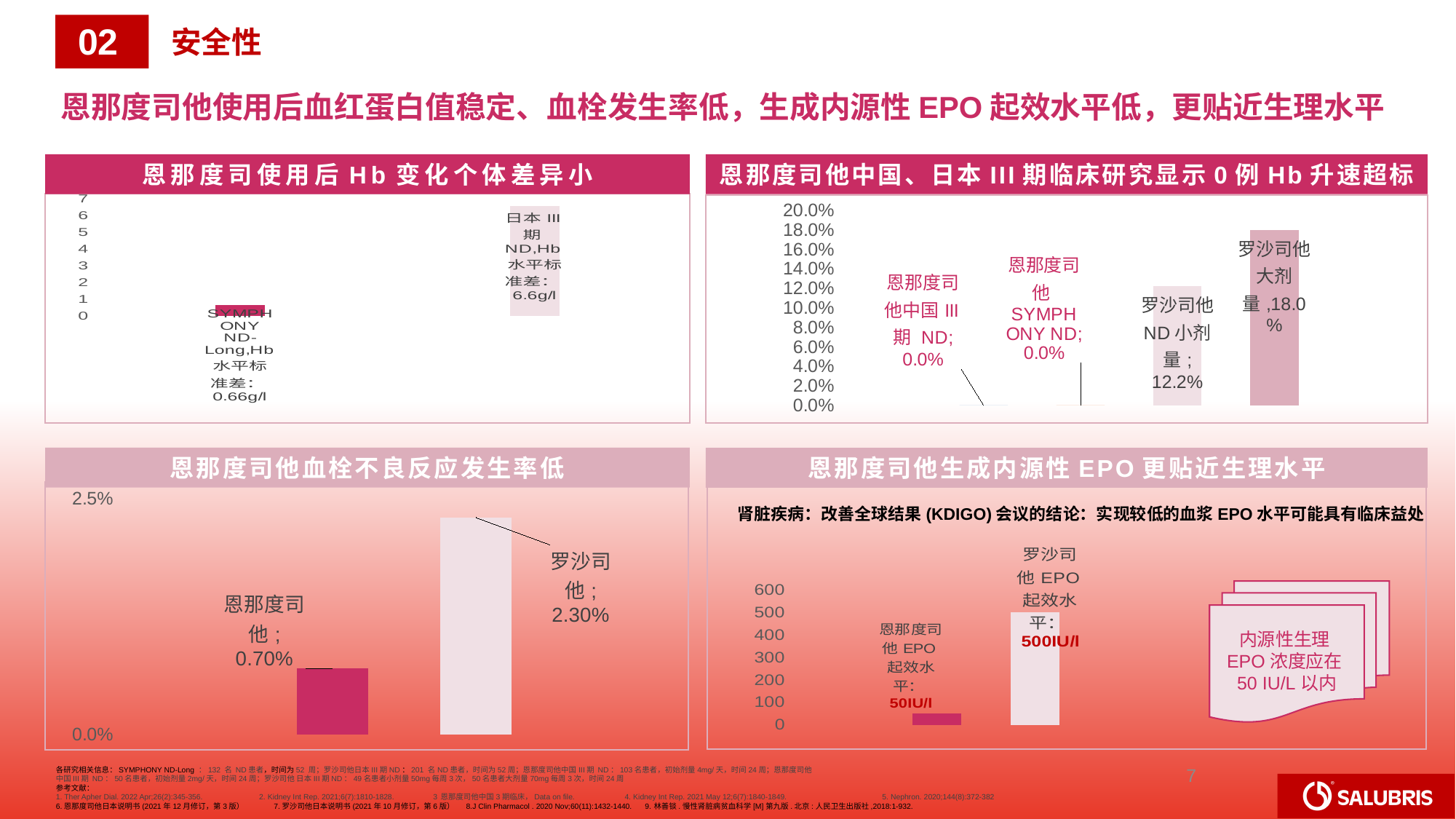

02

安全性
恩那度司他使用后血红蛋白值稳定、血栓发生率低，生成内源性EPO起效水平低，更贴近生理水平
恩那度司使用后Hb变化个体差异小

### Chart

| Category | 患者Hb标准差（g/l） |
|---|---|
| SYMPHONY ND-Long | 0.66 |
| 日本III期ND | 6.6 |
恩那度司他中国、日本III期临床研究显示0例Hb升速超标

### Chart

| Category | 恩那度司他中国III期 ND | 恩那度司他SYMPHONY ND | 罗沙司他 ND小剂量 | #REF! |
|---|---|---|---|---|
| 声速超标比例（(>5g/L/周或
>20g/L/4周) | 0.0 | 0.0 | 0.122 | 0.18 |
恩那度司他血栓不良反应发生率低

恩那度司他生成内源性EPO更贴近生理水平
肾脏疾病：改善全球结果(KDIGO)会议的结论：实现较低的血浆EPO水平可能具有临床益处

### Chart

| Category | 恩那度司他 | 罗沙司他 |  |
|---|---|---|---|
| EPO起效浓度（IU/L) | 50.0 | 500.0 | None |
内源性生理EPO浓度应在50 IU/L以内

### Chart

| Category | 恩那度司他 | 罗沙司他 |
|---|---|---|
| 血栓不良反应发生率 | 0.007 | 0.023 |
7
各研究相关信息：SYMPHONY ND-Long ：132 名 ND患者，时间为52 周；罗沙司他日本III期ND：201 名ND患者，时间为52周；恩那度司他中国III期 ND：103名患者，初始剂量4mg/天，时间24周；恩那度司他
中国III期 ND：50名患者，初始剂量2mg/天，时间24周；罗沙司他 日本III期ND：49名患者小剂量50mg每周3次，50名患者大剂量70mg每周3次，时间24周
参考文献：
1. Ther Apher Dial. 2022 Apr;26(2):345-356.                          2. Kidney Int Rep. 2021;6(7):1810-1828.                  3恩那度司他中国3期临床，Data on file.                       4. Kidney Int Rep. 2021 May 12;6(7):1840-1849.                                            5. Nephron. 2020;144(8):372-382
6.恩那度司他日本说明书(2021年12月修订，第3版）                 7.罗沙司他日本说明书(2021年10月修订，第6版）      8.J Clin Pharmacol . 2020 Nov;60(11):1432-1440.      9.林善锬.慢性肾脏病贫血科学[M]第九版.北京:人民卫生出版社,2018:1-932.